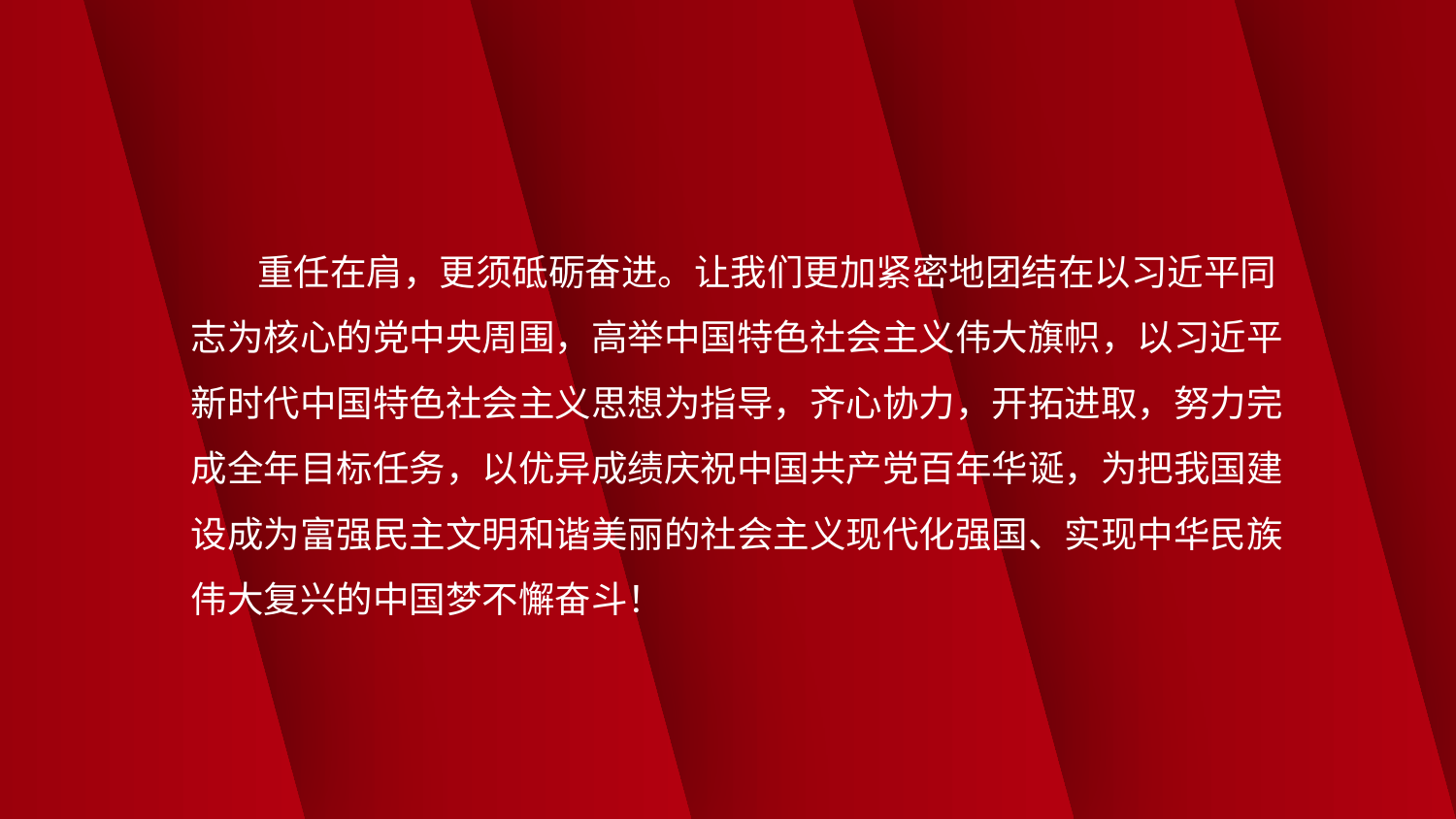

重任在肩，更须砥砺奋进。让我们更加紧密地团结在以习近平同志为核心的党中央周围，高举中国特色社会主义伟大旗帜，以习近平新时代中国特色社会主义思想为指导，齐心协力，开拓进取，努力完成全年目标任务，以优异成绩庆祝中国共产党百年华诞，为把我国建设成为富强民主文明和谐美丽的社会主义现代化强国、实现中华民族伟大复兴的中国梦不懈奋斗！